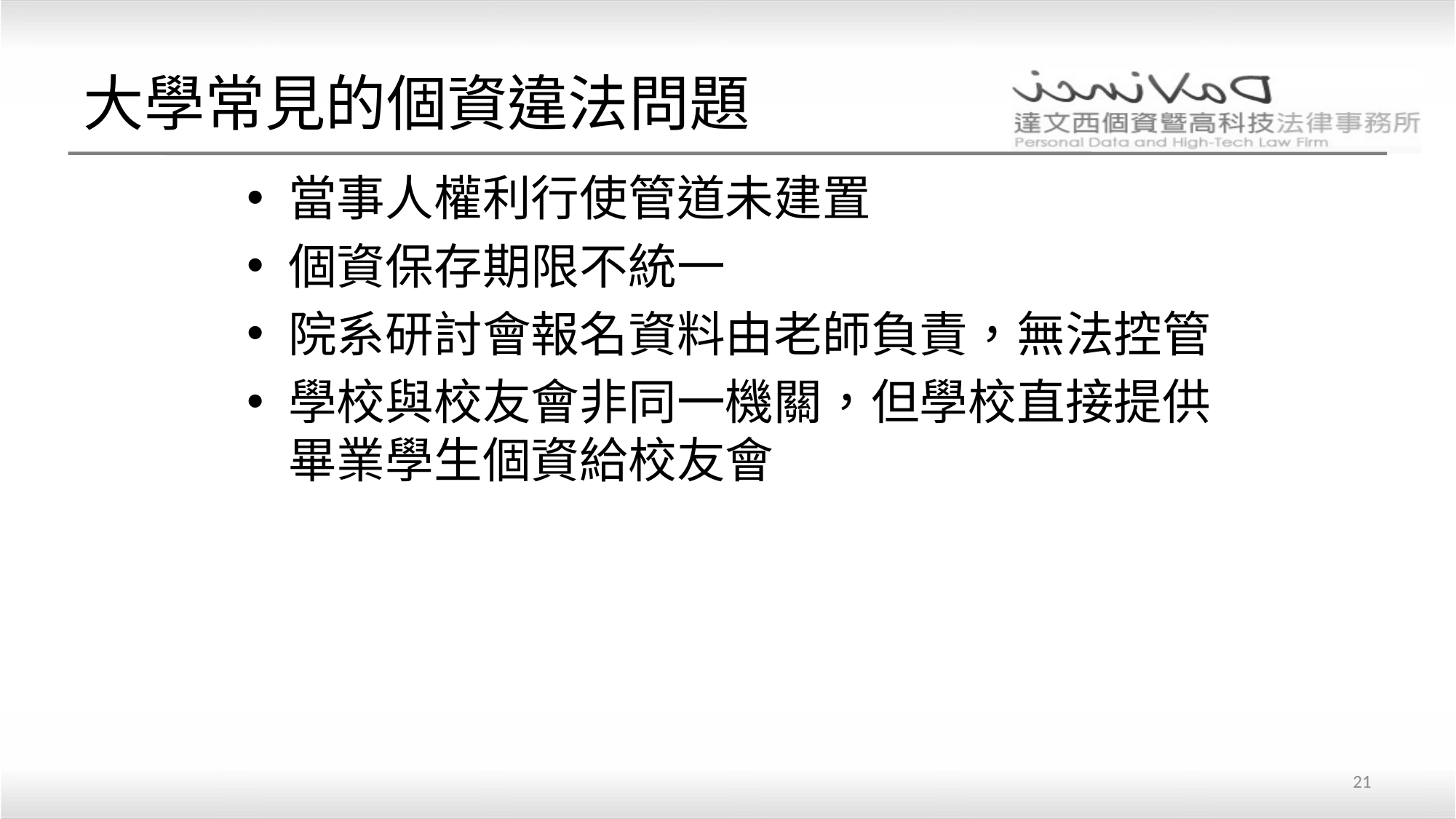

# 大學常見的個資違法問題
當事人權利行使管道未建置
個資保存期限不統一
院系研討會報名資料由老師負責，無法控管
學校與校友會非同一機關，但學校直接提供畢業學生個資給校友會
21